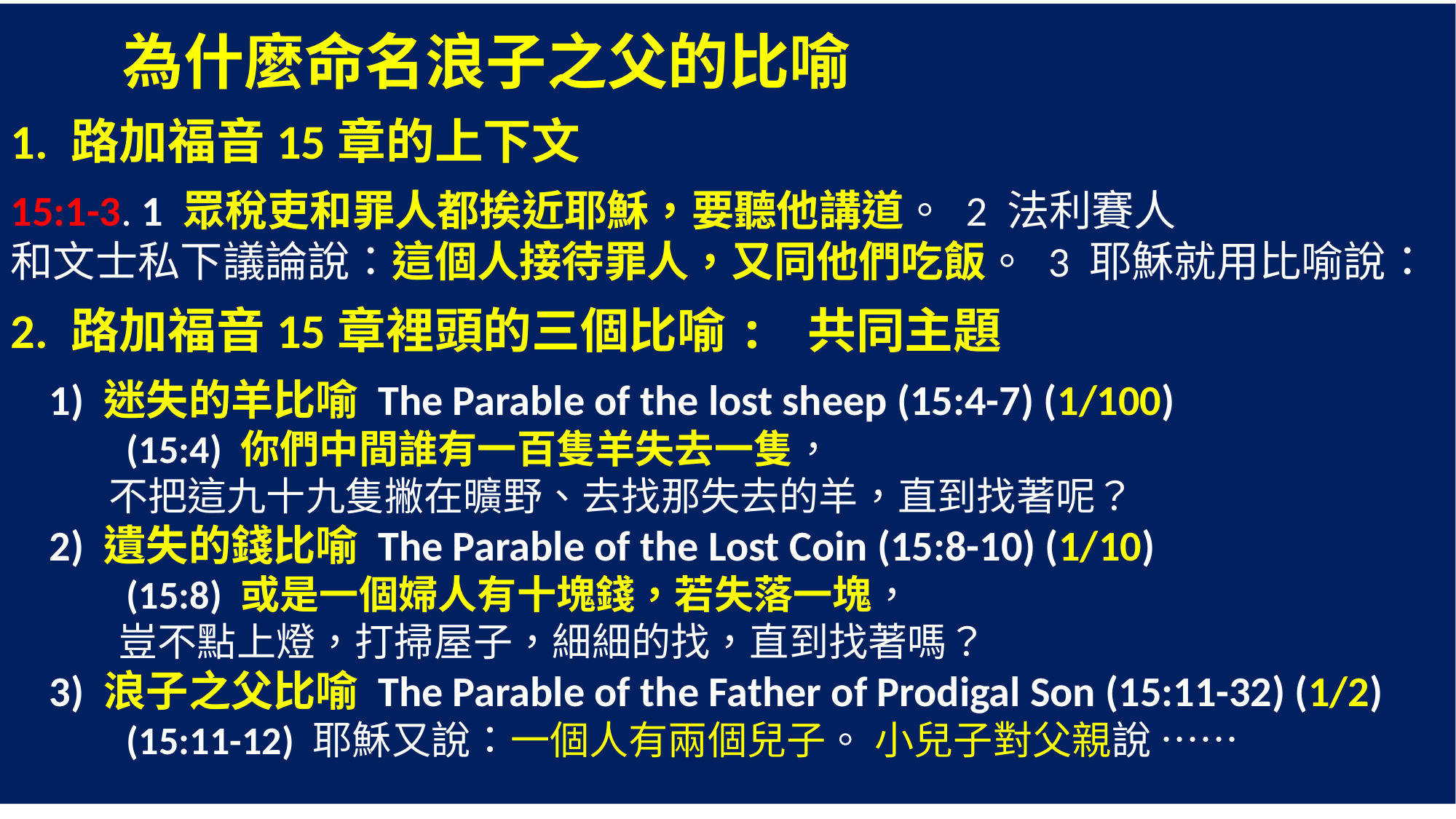

為什麼命名浪子之父的比喻

1. 路加福音15章的上下文

15:1-3. 1 眾稅吏和罪人都挨近耶穌，要聽他講道。 2 法利賽人
和文士私下議論說：這個人接待罪人，又同他們吃飯。 3 耶穌就用比喻說：

2. 路加福音15章裡頭的三個比喻: 共同主題

    1) 迷失的羊比喻 The Parable of the lost sheep (15:4-7) (1/100)
             (15:4) 你們中間誰有一百隻羊失去一隻，
           不把這九十九隻撇在曠野、去找那失去的羊，直到找著呢？
    2) 遺失的錢比喻 The Parable of the Lost Coin (15:8-10) (1/10)
             (15:8) 或是一個婦人有十塊錢，若失落一塊，
           豈不點上燈，打掃屋子，細細的找，直到找著嗎？
    3) 浪子之父比喻 The Parable of the Father of Prodigal Son (15:11-32) (1/2)
             (15:11-12) 耶穌又說：一個人有兩個兒子。 小兒子對父親說 ……